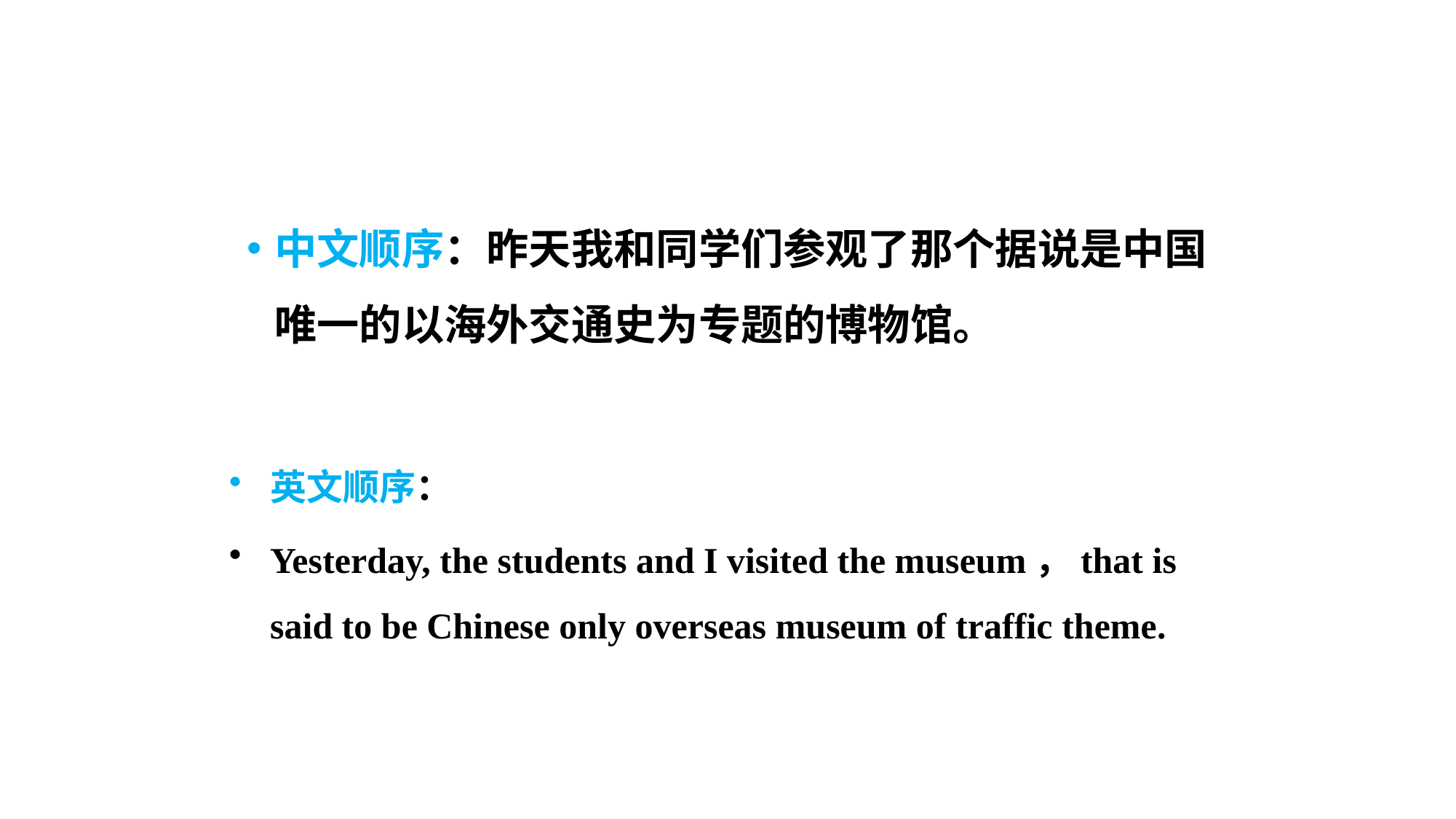

中文顺序：昨天我和同学们参观了那个据说是中国唯一的以海外交通史为专题的博物馆。
英文顺序：
Yesterday, the students and I visited the museum，that is said to be Chinese only overseas museum of traffic theme.